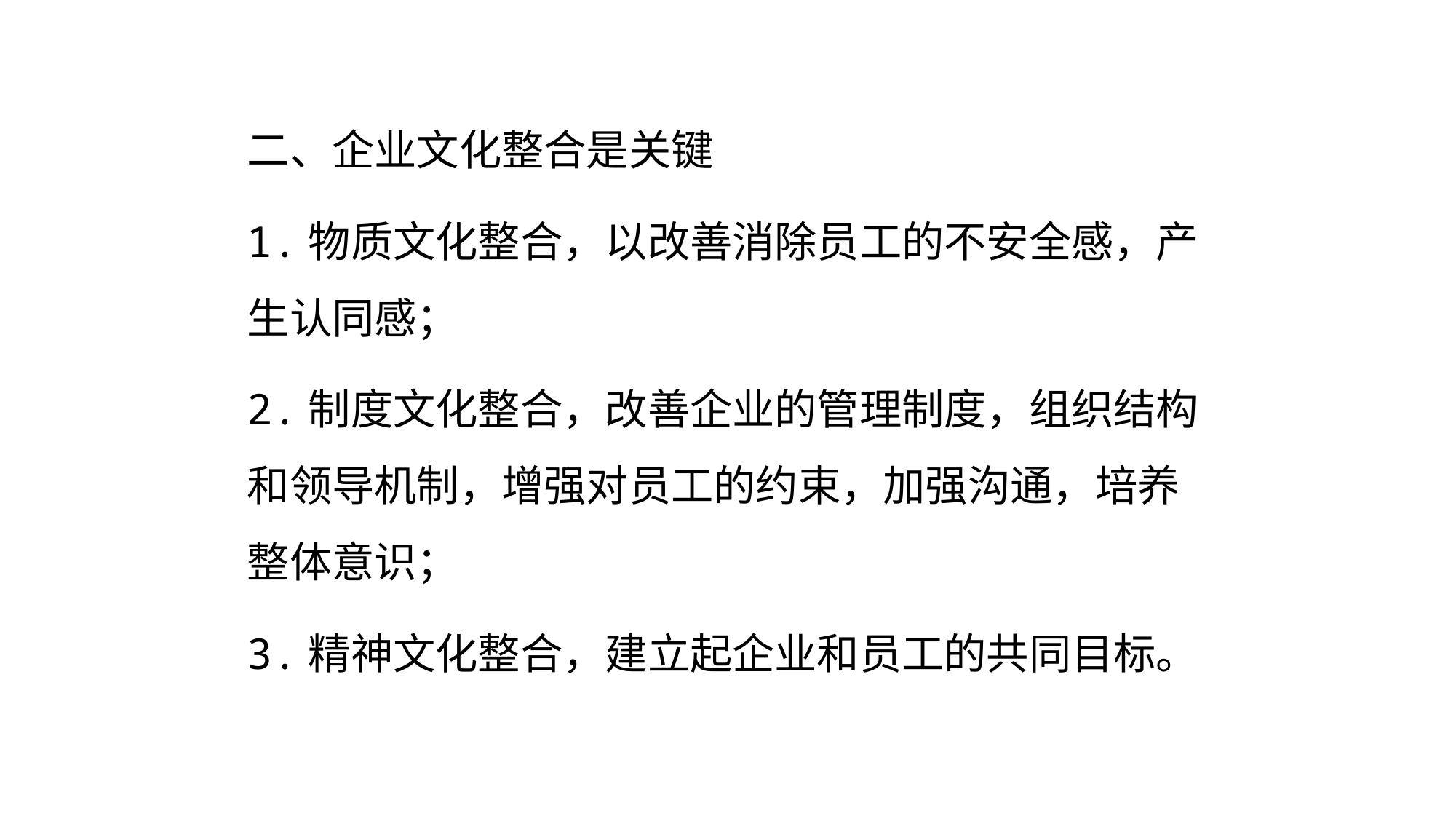

二、企业文化整合是关键
1.物质文化整合，以改善消除员工的不安全感，产生认同感；
2.制度文化整合，改善企业的管理制度，组织结构和领导机制，增强对员工的约束，加强沟通，培养整体意识；
3.精神文化整合，建立起企业和员工的共同目标。